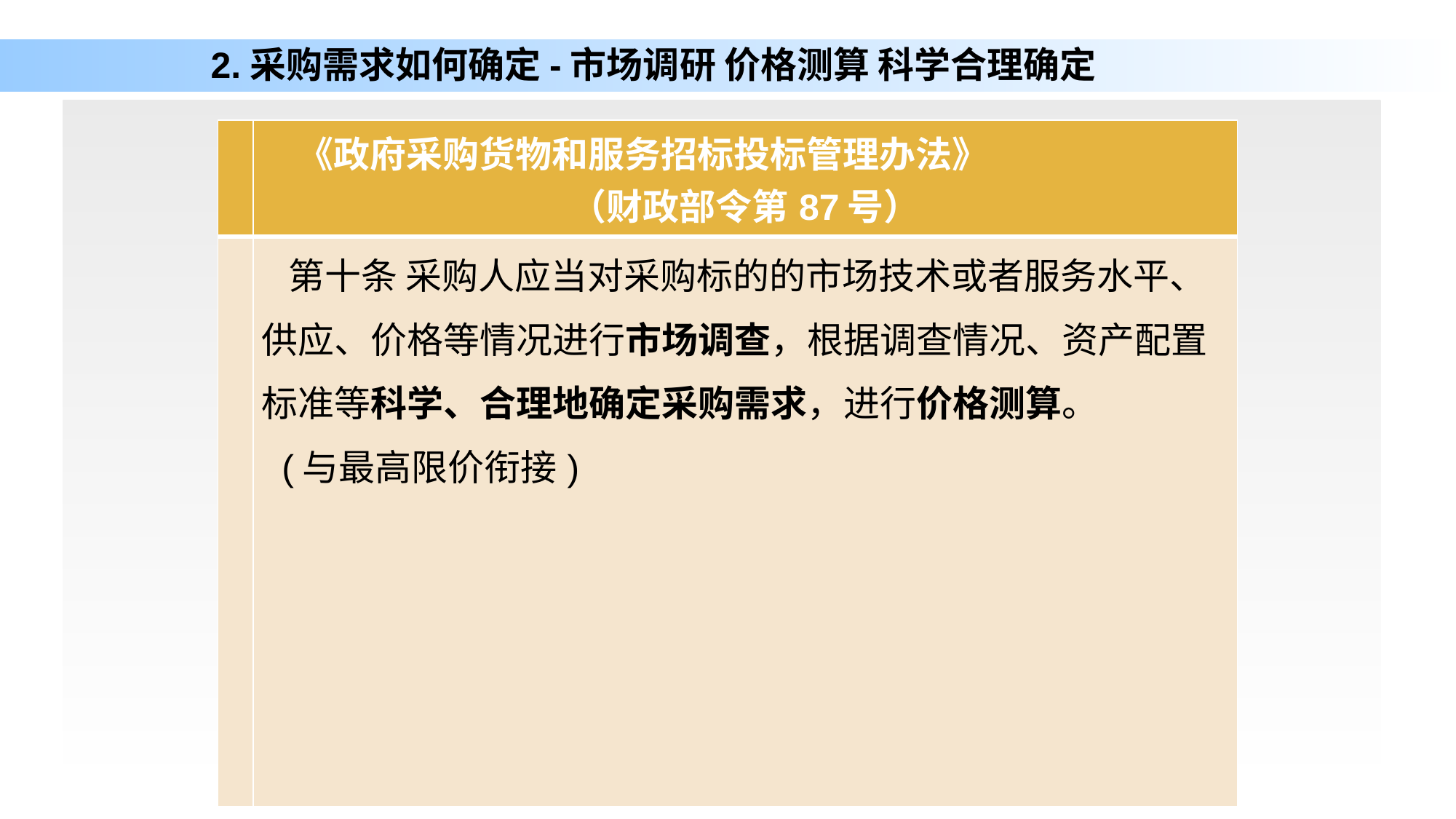

# 2.采购需求如何确定-市场调研 价格测算 科学合理确定
|  | 《政府采购货物和服务招标投标管理办法》 （财政部令第87号） |
| --- | --- |
|  | 第十条 采购人应当对采购标的的市场技术或者服务水平、供应、价格等情况进行市场调查，根据调查情况、资产配置标准等科学、合理地确定采购需求，进行价格测算。 (与最高限价衔接) |